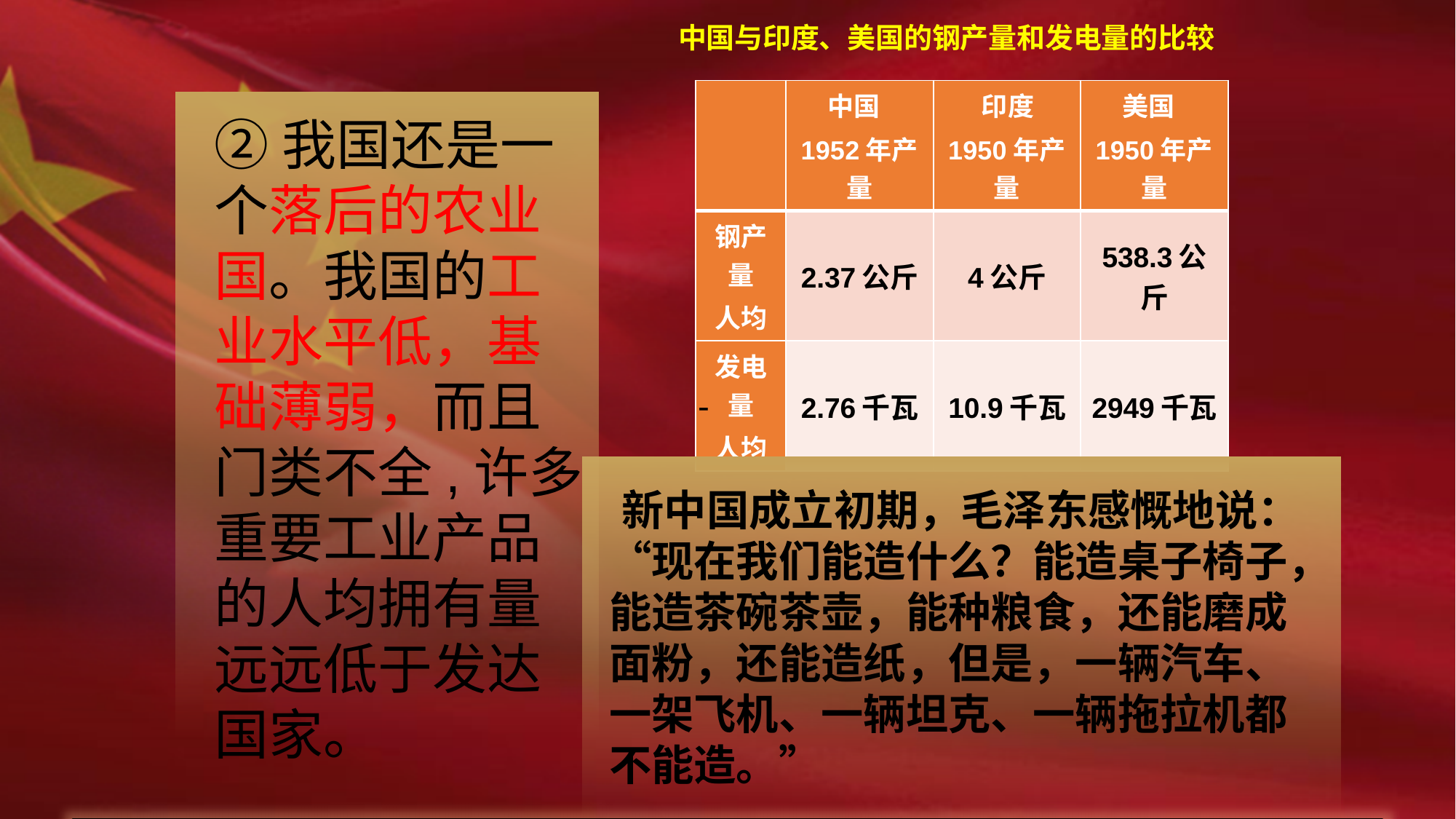

中国与印度、美国的钢产量和发电量的比较
|  | 中国 1952年产量 | 印度 1950年产量 | 美国 1950年产量 |
| --- | --- | --- | --- |
| 钢产量 人均 | 2.37公斤 | 4公斤 | 538.3公斤 |
| 发电量 人均 | 2.76千瓦 | 10.9千瓦 | 2949千瓦 |

②我国还是一个落后的农业国。我国的工业水平低，基础薄弱，而且门类不全,许多重要工业产品的人均拥有量远远低于发达国家。

-
 新中国成立初期，毛泽东感慨地说：“现在我们能造什么？能造桌子椅子，能造茶碗茶壶，能种粮食，还能磨成面粉，还能造纸，但是，一辆汽车、一架飞机、一辆坦克、一辆拖拉机都不能造。”